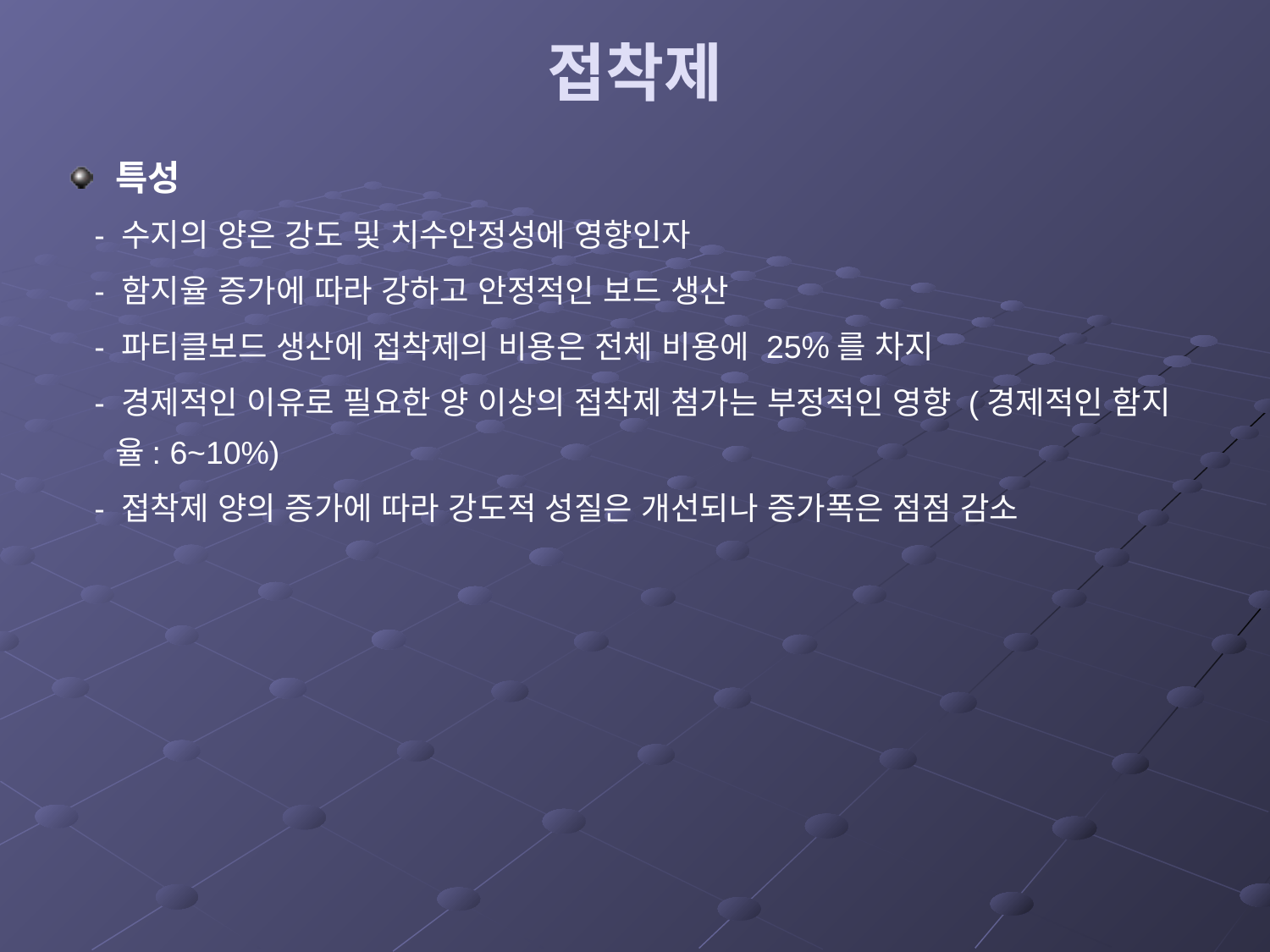

# 접착제
특성
   - 수지의 양은 강도 및 치수안정성에 영향인자
   - 함지율 증가에 따라 강하고 안정적인 보드 생산
   - 파티클보드 생산에 접착제의 비용은 전체 비용에 25%를 차지
   - 경제적인 이유로 필요한 양 이상의 접착제 첨가는 부정적인 영향 (경제적인 함지율: 6~10%)
   - 접착제 양의 증가에 따라 강도적 성질은 개선되나 증가폭은 점점 감소